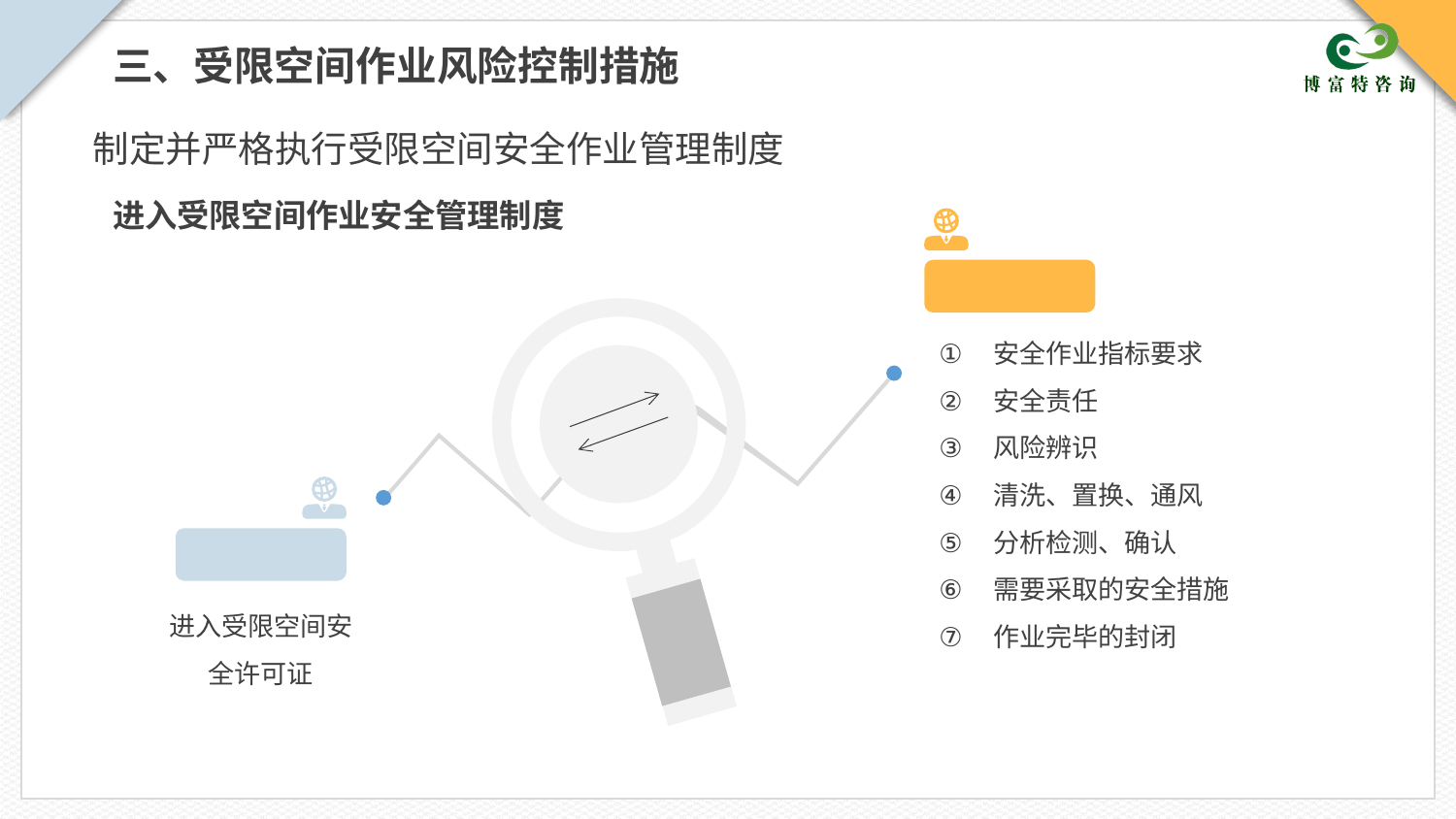

三、受限空间作业风险控制措施
制定并严格执行受限空间安全作业管理制度
进入受限空间作业安全管理制度

安全作业指标要求
安全责任
风险辨识
清洗、置换、通风
分析检测、确认
需要采取的安全措施
作业完毕的封闭
进入受限空间安全许可证